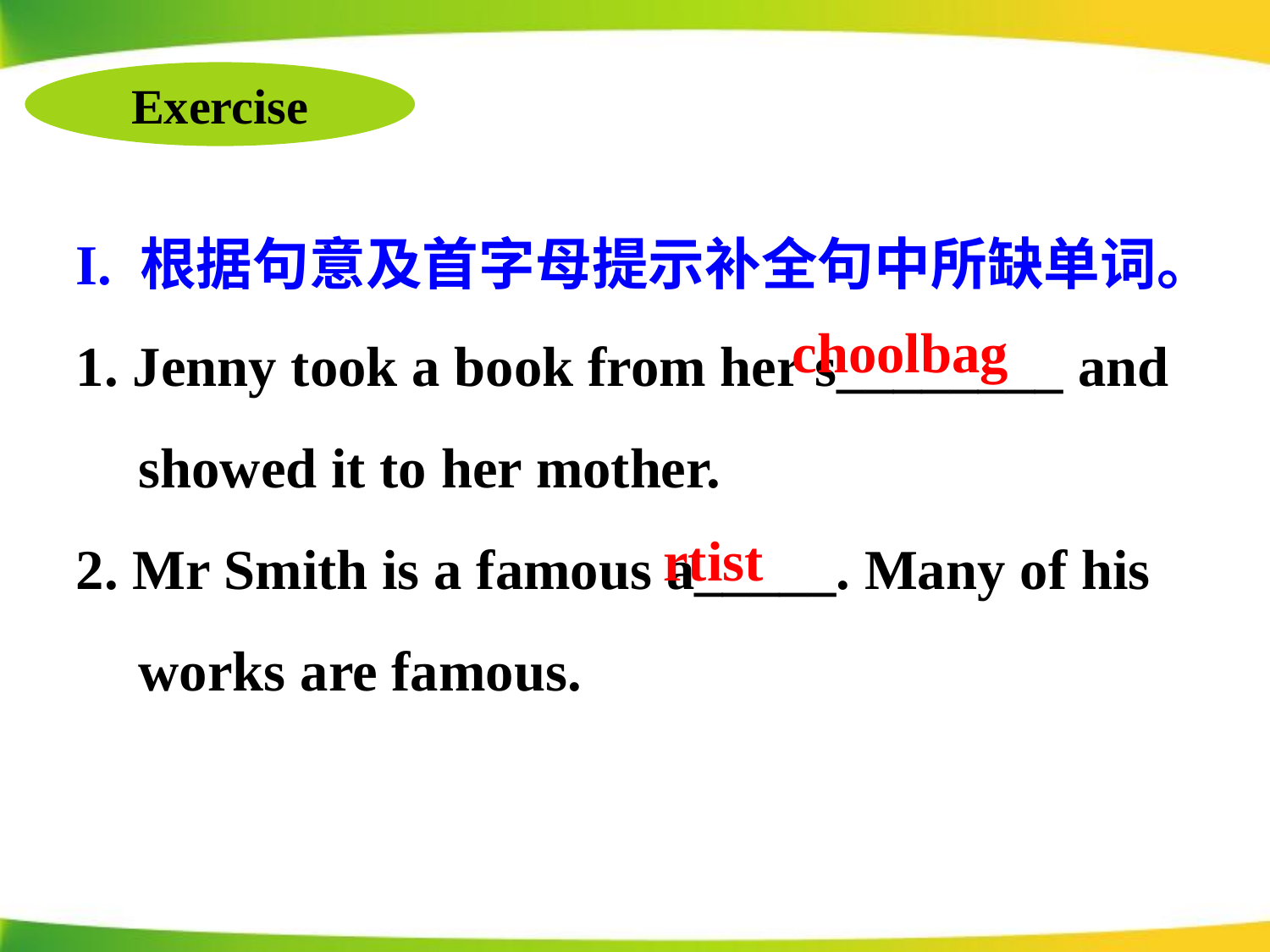

Exercise
I. 根据句意及首字母提示补全句中所缺单词。
1. Jenny took a book from her s________ and showed it to her mother.
2. Mr Smith is a famous a_____. Many of his works are famous.
choolbag
rtist